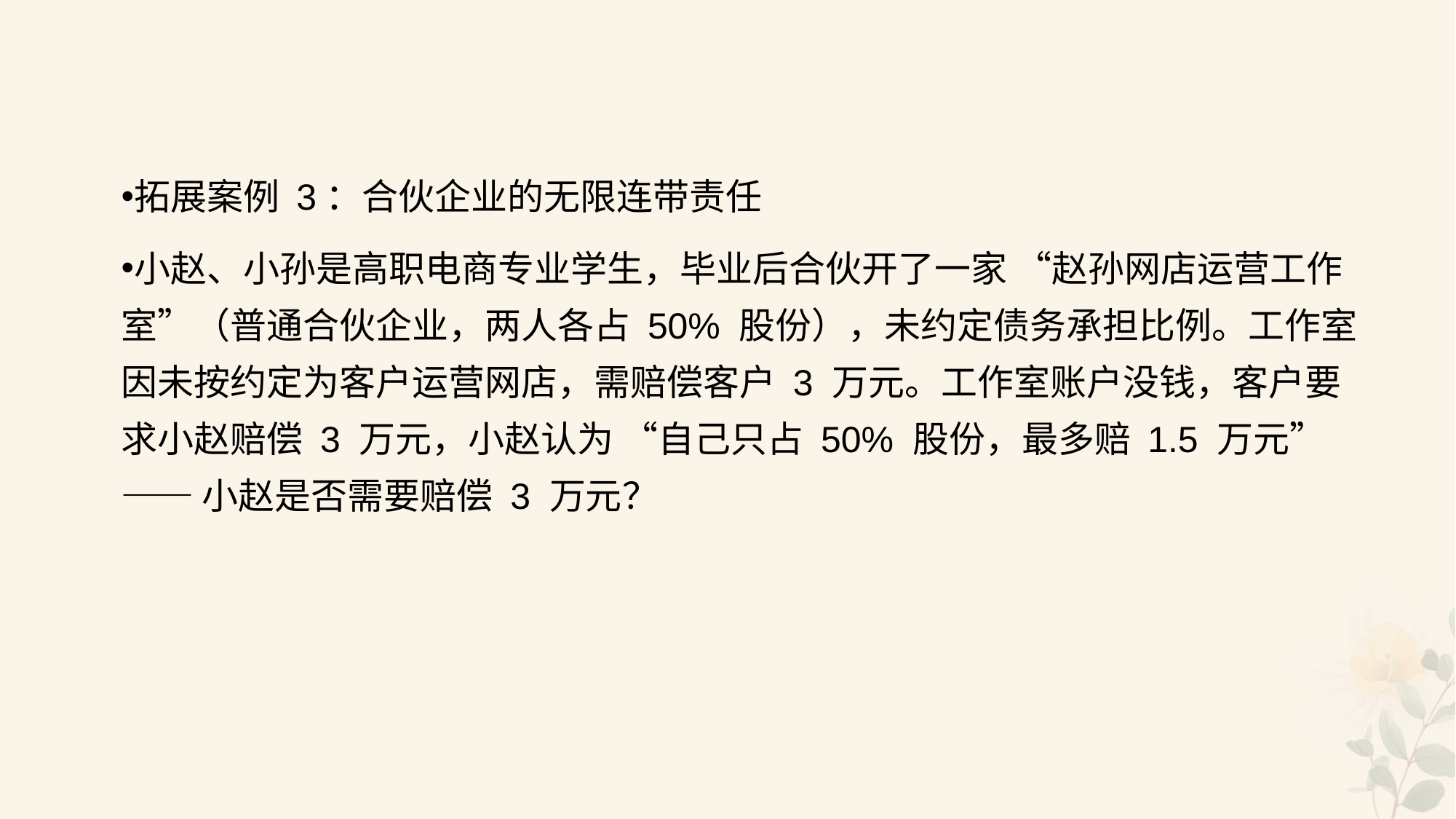

#
拓展案例 3：合伙企业的无限连带责任
小赵、小孙是高职电商专业学生，毕业后合伙开了一家 “赵孙网店运营工作室”（普通合伙企业，两人各占 50% 股份），未约定债务承担比例。工作室因未按约定为客户运营网店，需赔偿客户 3 万元。工作室账户没钱，客户要求小赵赔偿 3 万元，小赵认为 “自己只占 50% 股份，最多赔 1.5 万元”—— 小赵是否需要赔偿 3 万元？